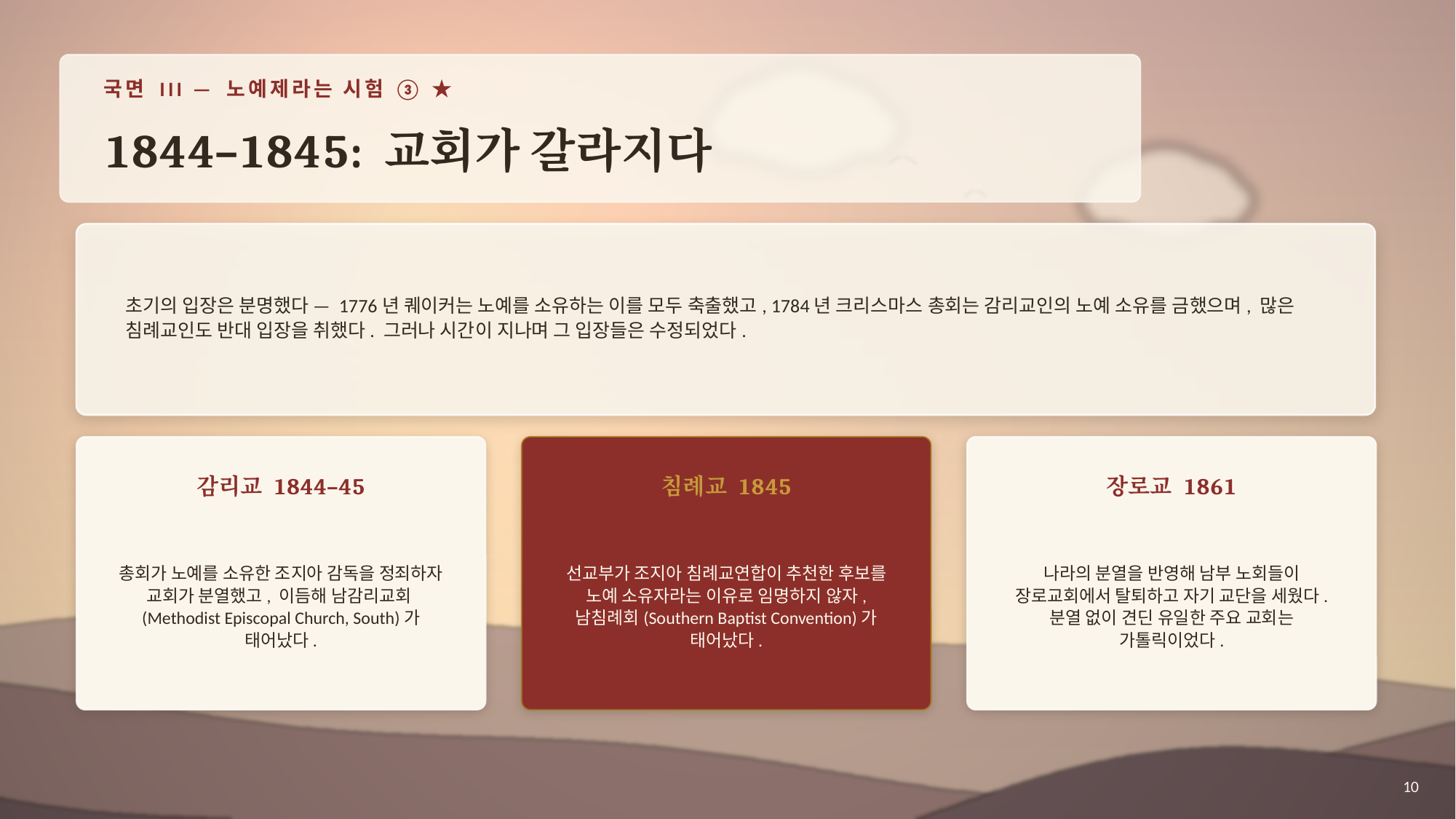

국면 III — 노예제라는 시험 ③ ★
1844–1845: 교회가 갈라지다

초기의 입장은 분명했다 — 1776년 퀘이커는 노예를 소유하는 이를 모두 축출했고, 1784년 크리스마스 총회는 감리교인의 노예 소유를 금했으며, 많은 침례교인도 반대 입장을 취했다. 그러나 시간이 지나며 그 입장들은 수정되었다.

감리교 1844–45
침례교 1845
장로교 1861
총회가 노예를 소유한 조지아 감독을 정죄하자 교회가 분열했고, 이듬해 남감리교회(Methodist Episcopal Church, South)가 태어났다.
선교부가 조지아 침례교연합이 추천한 후보를 노예 소유자라는 이유로 임명하지 않자, 남침례회(Southern Baptist Convention)가 태어났다.
나라의 분열을 반영해 남부 노회들이 장로교회에서 탈퇴하고 자기 교단을 세웠다. 분열 없이 견딘 유일한 주요 교회는 가톨릭이었다.
10